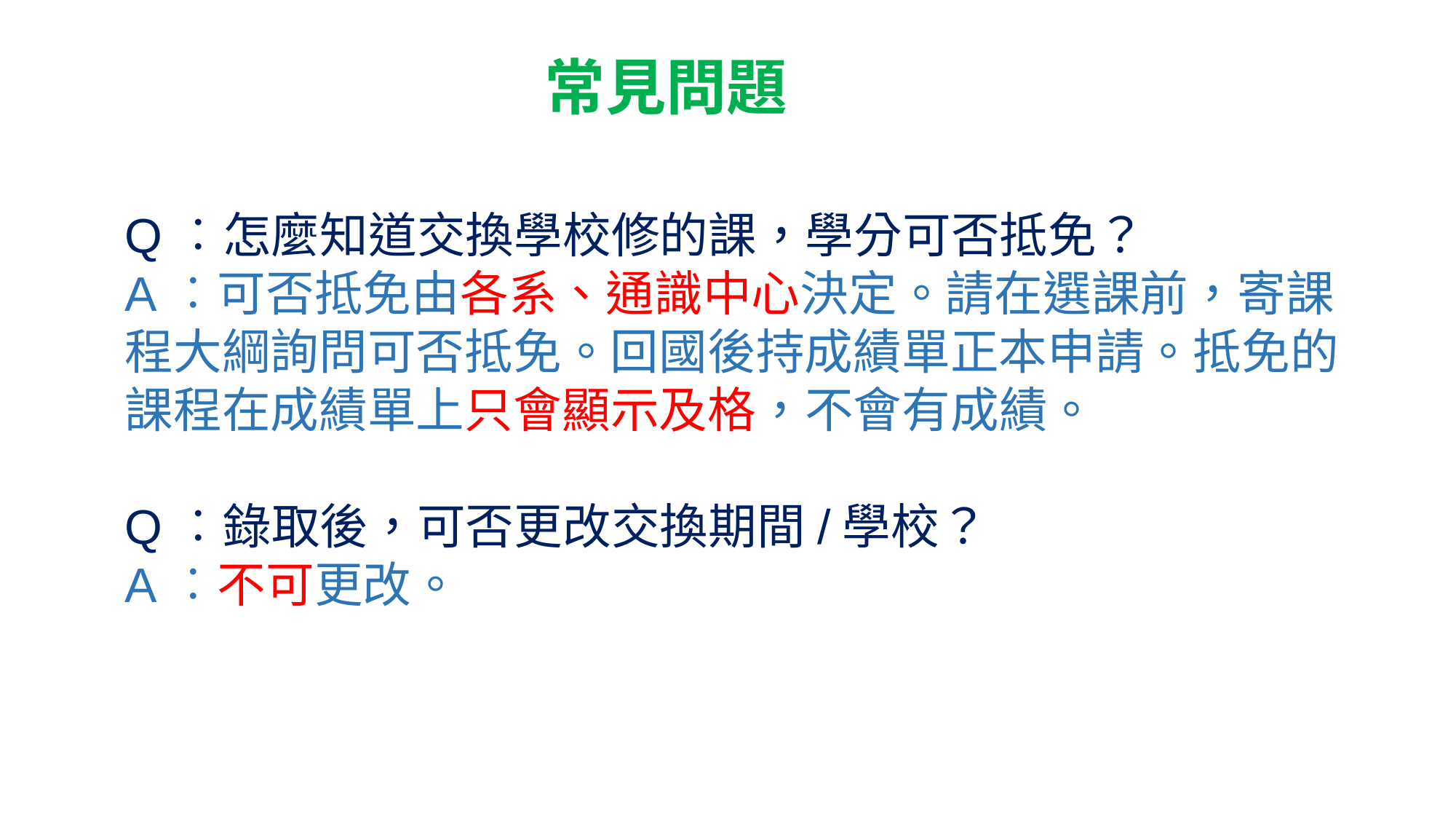

常見問題
Q︰怎麼知道交換學校修的課，學分可否抵免？
A︰可否抵免由各系、通識中心決定。請在選課前，寄課程大綱詢問可否抵免。回國後持成績單正本申請。抵免的課程在成績單上只會顯示及格，不會有成績。

Q︰錄取後，可否更改交換期間/學校？
A︰不可更改。